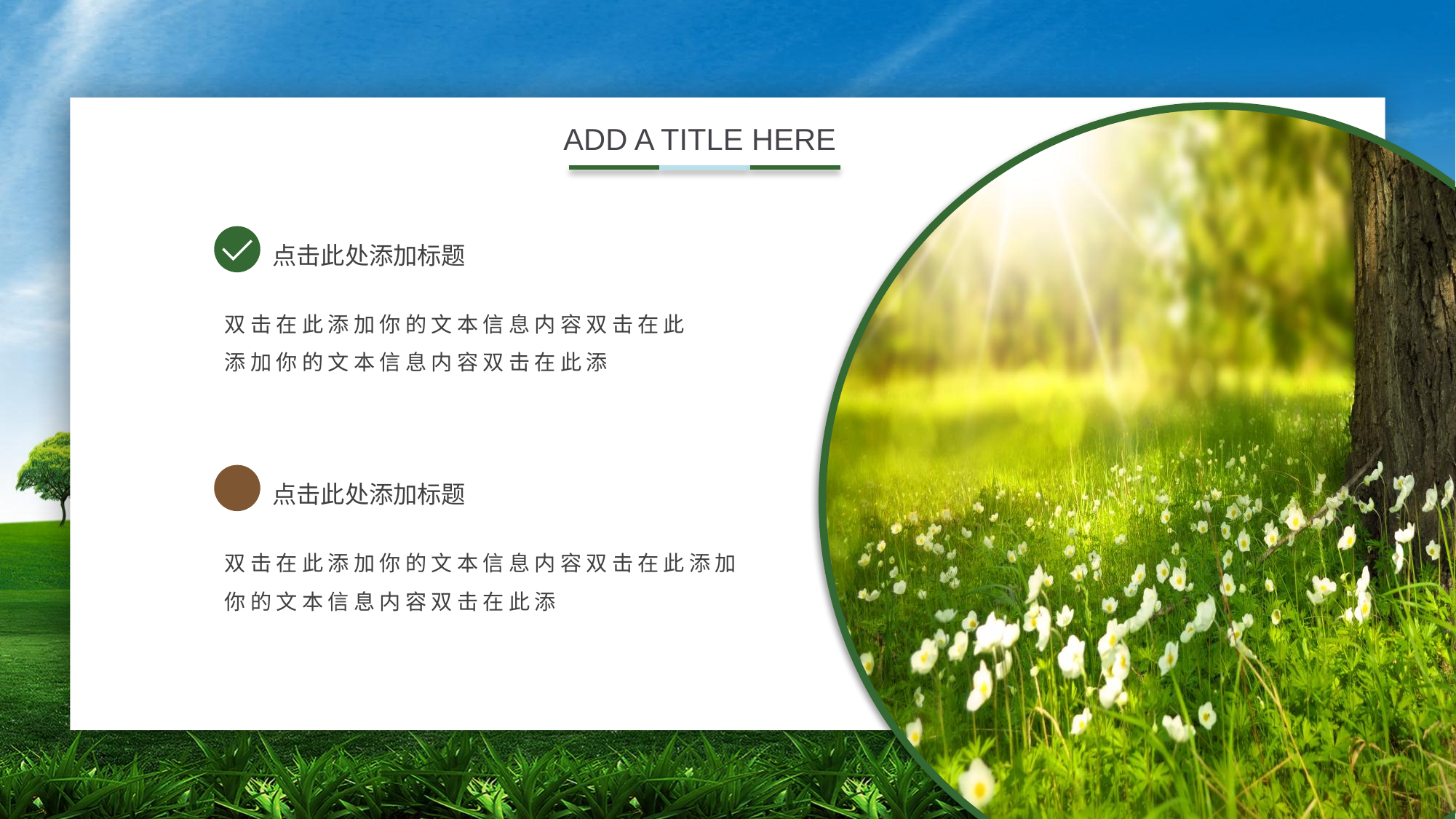

ADD A TITLE HERE

点击此处添加标题
双击在此添加你的文本信息内容双击在此添加你的文本信息内容双击在此添

点击此处添加标题
双击在此添加你的文本信息内容双击在此添加你的文本信息内容双击在此添